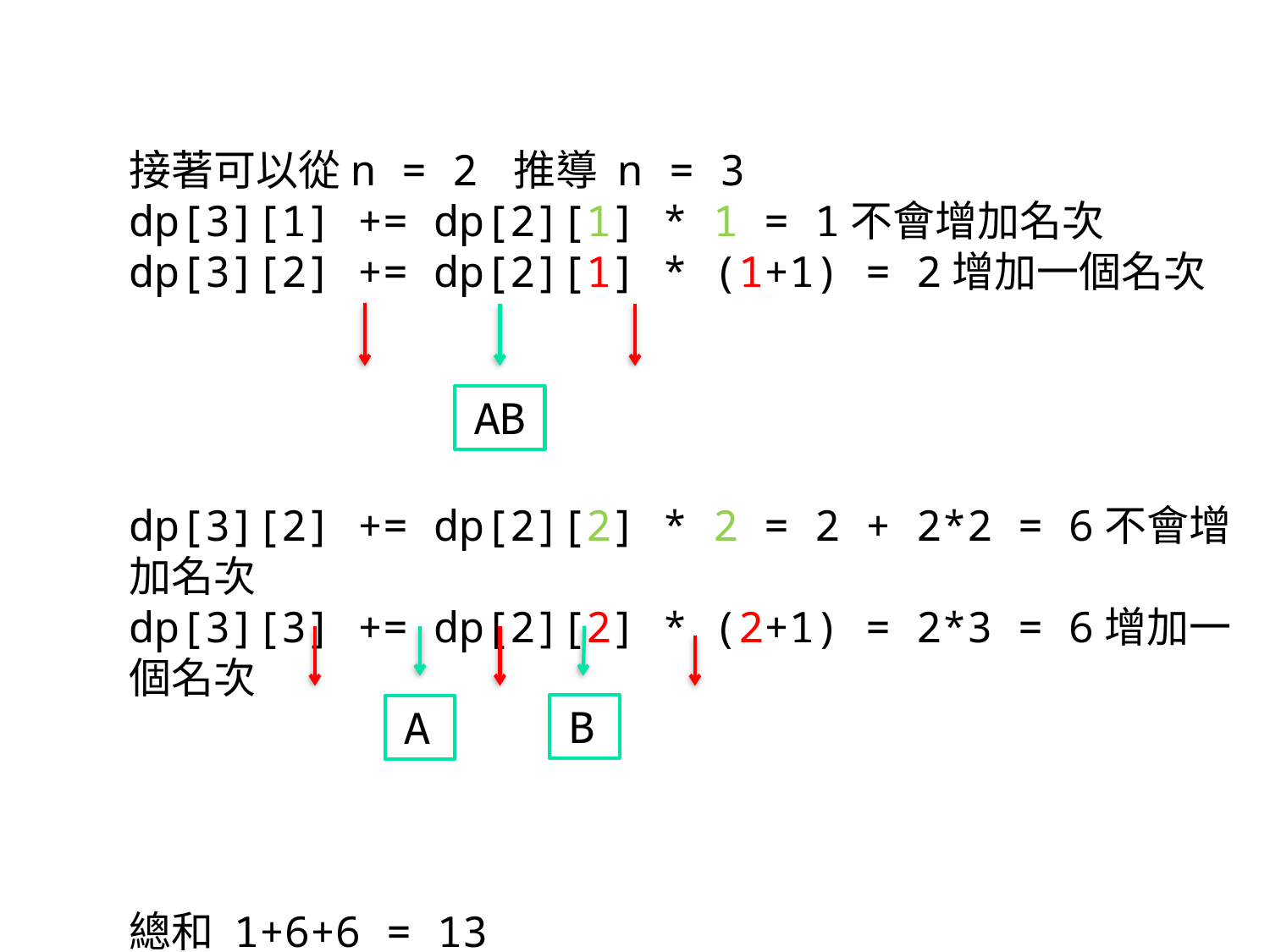

接著可以從n = 2 推導 n = 3
dp[3][1] += dp[2][1] * 1 = 1不會增加名次
dp[3][2] += dp[2][1] * (1+1) = 2增加一個名次

dp[3][2] += dp[2][2] * 2 = 2 + 2*2 = 6不會增加名次
dp[3][3] += dp[2][2] * (2+1) = 2*3 = 6增加一個名次

總和 1+6+6 = 13

 AB
 B
 A